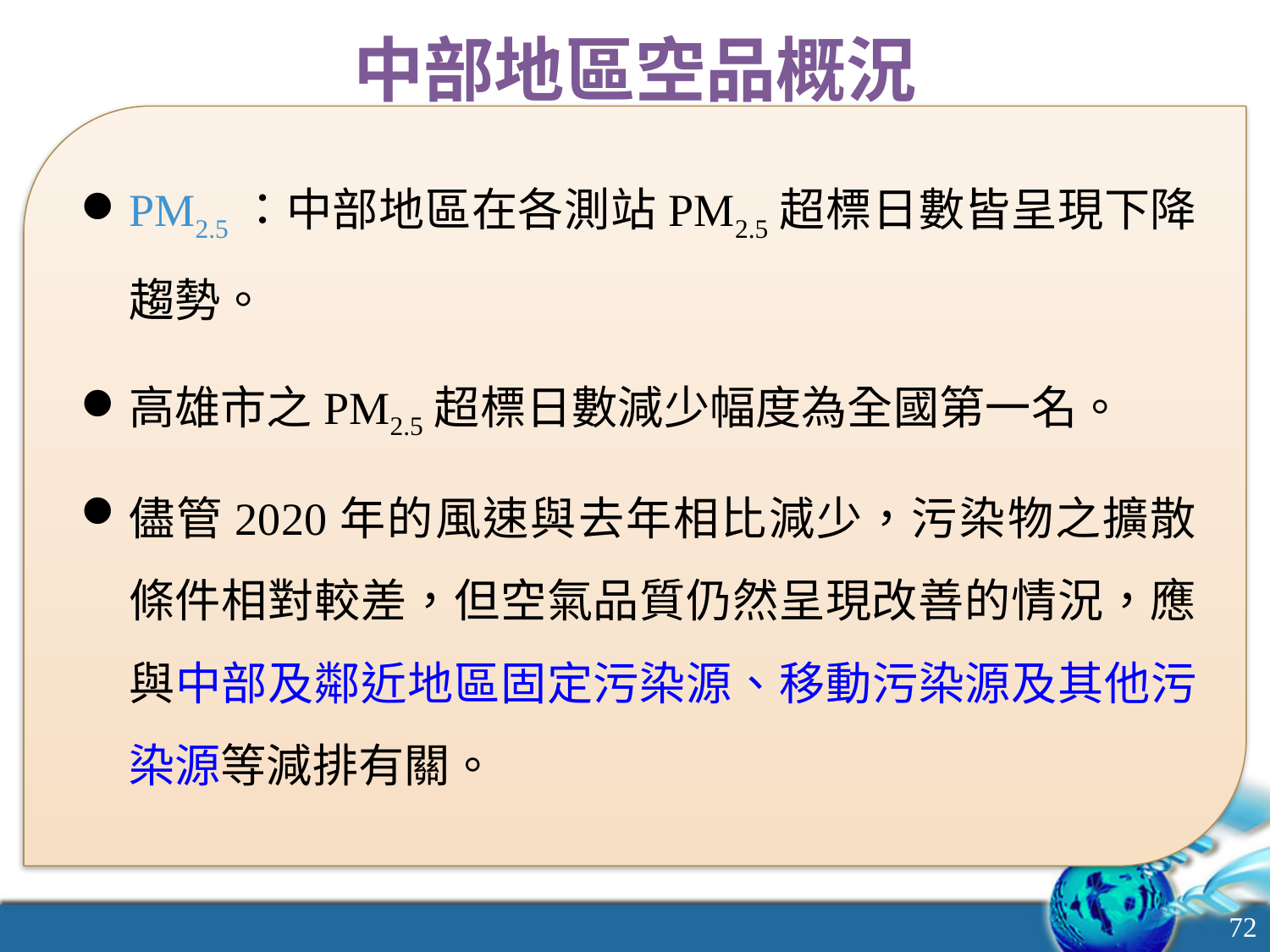

中部地區空品概況
PM2.5：中部地區在各測站PM2.5超標日數皆呈現下降趨勢。
高雄市之PM2.5超標日數減少幅度為全國第一名。
儘管2020年的風速與去年相比減少，污染物之擴散條件相對較差，但空氣品質仍然呈現改善的情況，應與中部及鄰近地區固定污染源、移動污染源及其他污染源等減排有關。

72